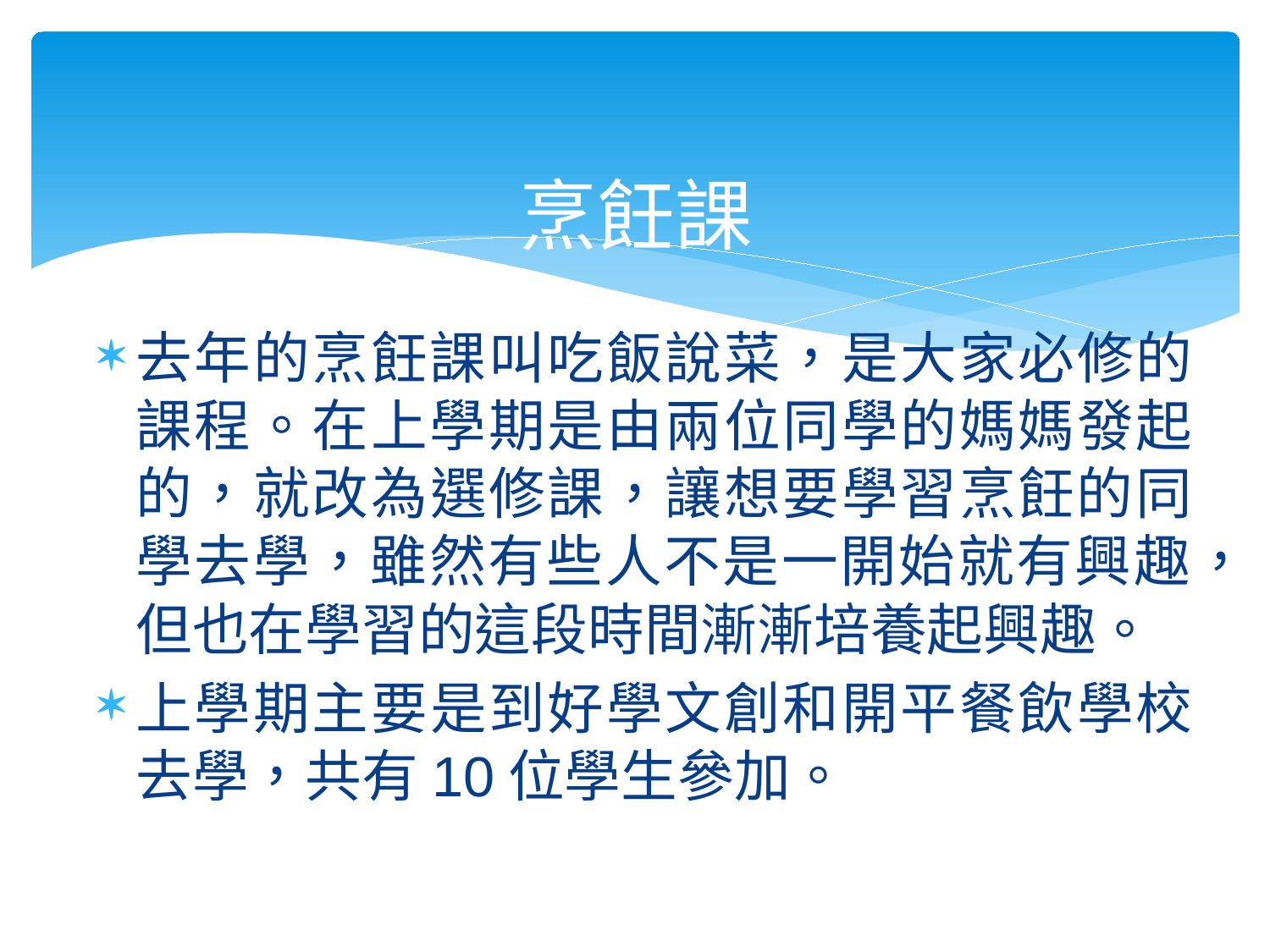

# 烹飪課
去年的烹飪課叫吃飯說菜，是大家必修的課程。在上學期是由兩位同學的媽媽發起的，就改為選修課，讓想要學習烹飪的同學去學，雖然有些人不是一開始就有興趣，但也在學習的這段時間漸漸培養起興趣。
上學期主要是到好學文創和開平餐飲學校去學，共有10位學生參加。